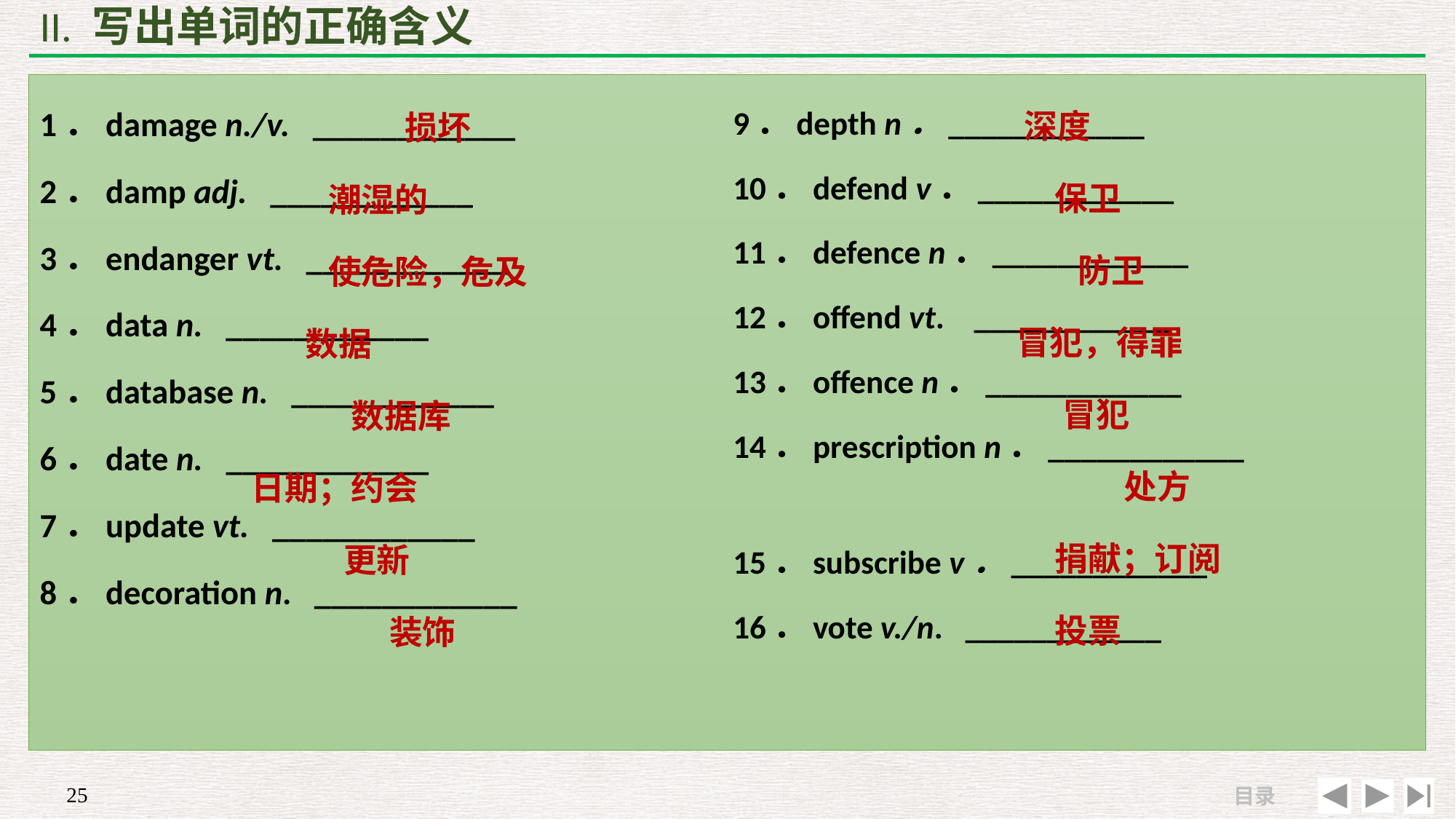

# II. 写出单词的正确含义
    深度
        保卫
           防卫
   冒犯，得罪
         冒犯
                 处方
        捐献；订阅
        投票
                   损坏
         潮湿的
         使危险，危及
      数据
            数据库
日期；约会
           更新
                 装饰

1．damage n./v.   ____________
2．damp adj.   ____________
3．endanger vt.   ____________
4．data n.   ____________
5．database n.   ____________
6．date n.   ____________
7．update vt.   ____________
8．decoration n.   ____________
9．depth n．____________
10．defend v．____________
11．defence n．____________
12．offend vt.    ____________
13．offence n．____________
14．prescription n．____________
15．subscribe v．____________
16．vote v./n.   ____________